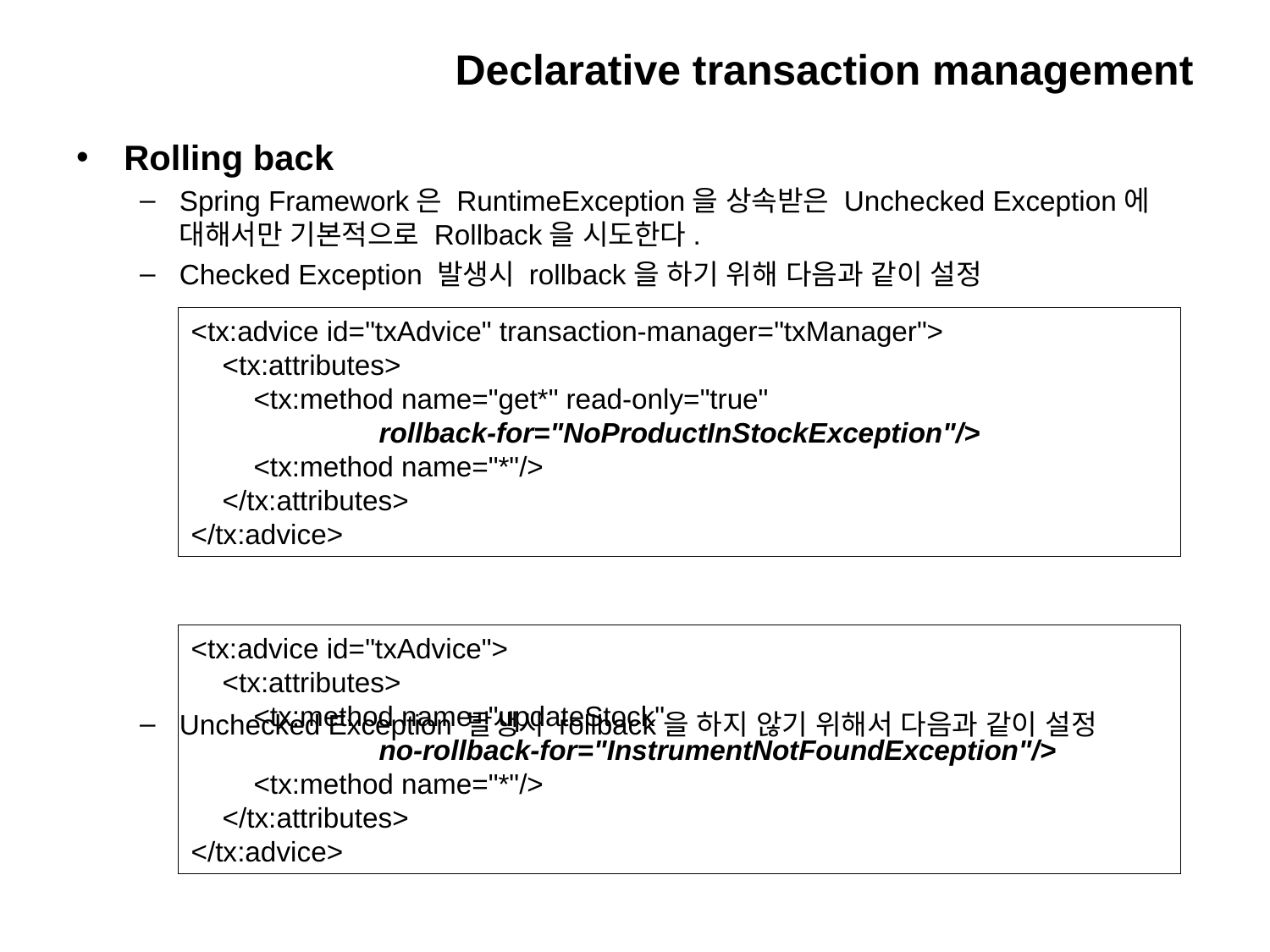

# Declarative transaction management
Rolling back
Spring Framework은 RuntimeException을 상속받은 Unchecked Exception에 대해서만 기본적으로 Rollback을 시도한다.
Checked Exception 발생시 rollback을 하기 위해 다음과 같이 설정

Unchecked Exception 발생시 rollback을 하지 않기 위해서 다음과 같이 설정

<tx:advice id="txAdvice" transaction-manager="txManager">
    <tx:attributes>
        <tx:method name="get*" read-only="true"
                        rollback-for="NoProductInStockException"/>
        <tx:method name="*"/>
    </tx:attributes>
</tx:advice>
<tx:advice id="txAdvice">
    <tx:attributes>
        <tx:method name="updateStock"
                        no-rollback-for="InstrumentNotFoundException"/>
        <tx:method name="*"/>
    </tx:attributes>
</tx:advice>